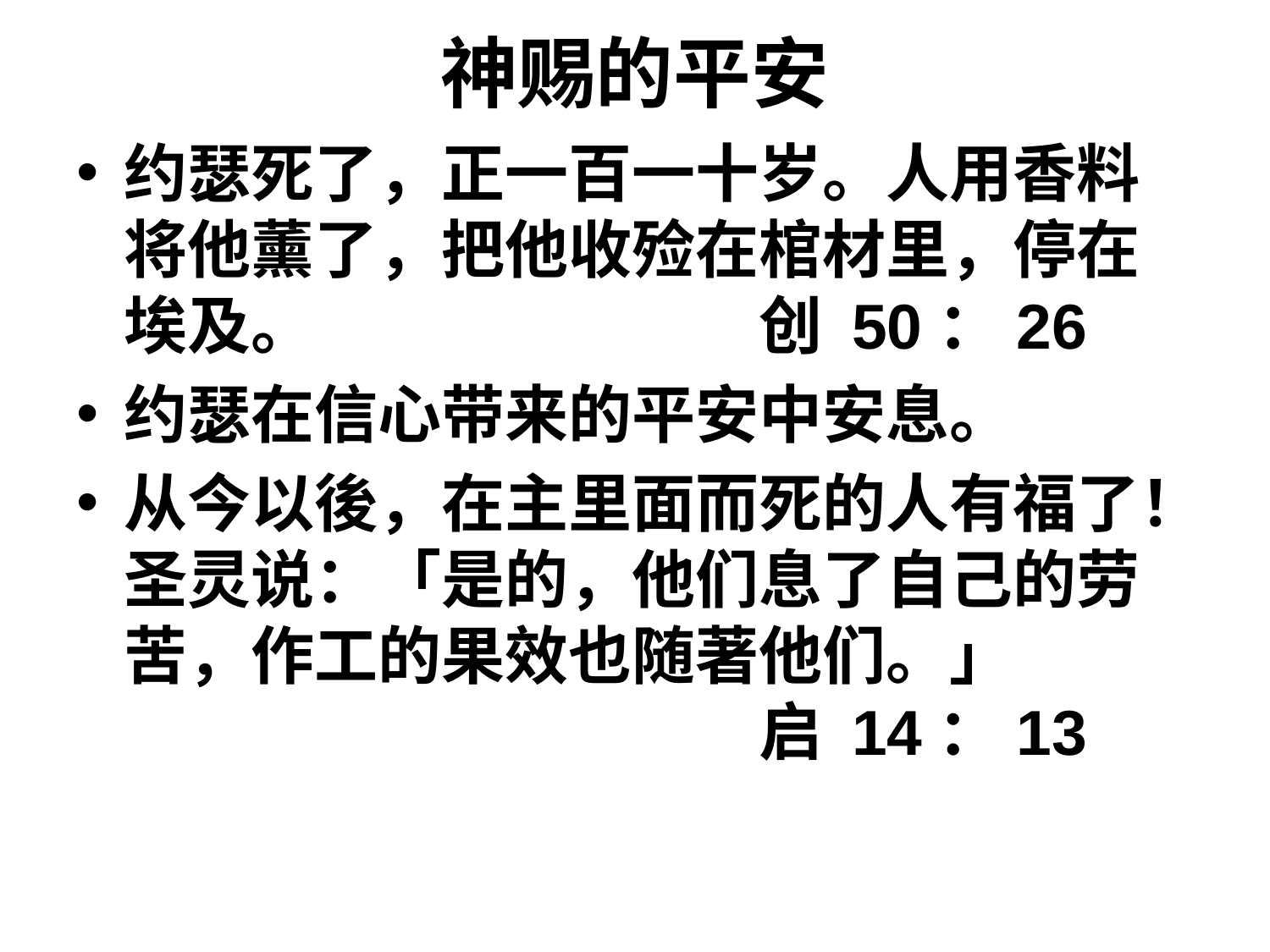

# 神赐的平安
约瑟死了，正一百一十岁。人用香料将他薰了，把他收殓在棺材里，停在埃及。				创 50：26
约瑟在信心带来的平安中安息。
从今以後，在主里面而死的人有福了！圣灵说：「是的，他们息了自己的劳苦，作工的果效也随著他们。」 						启 14：13